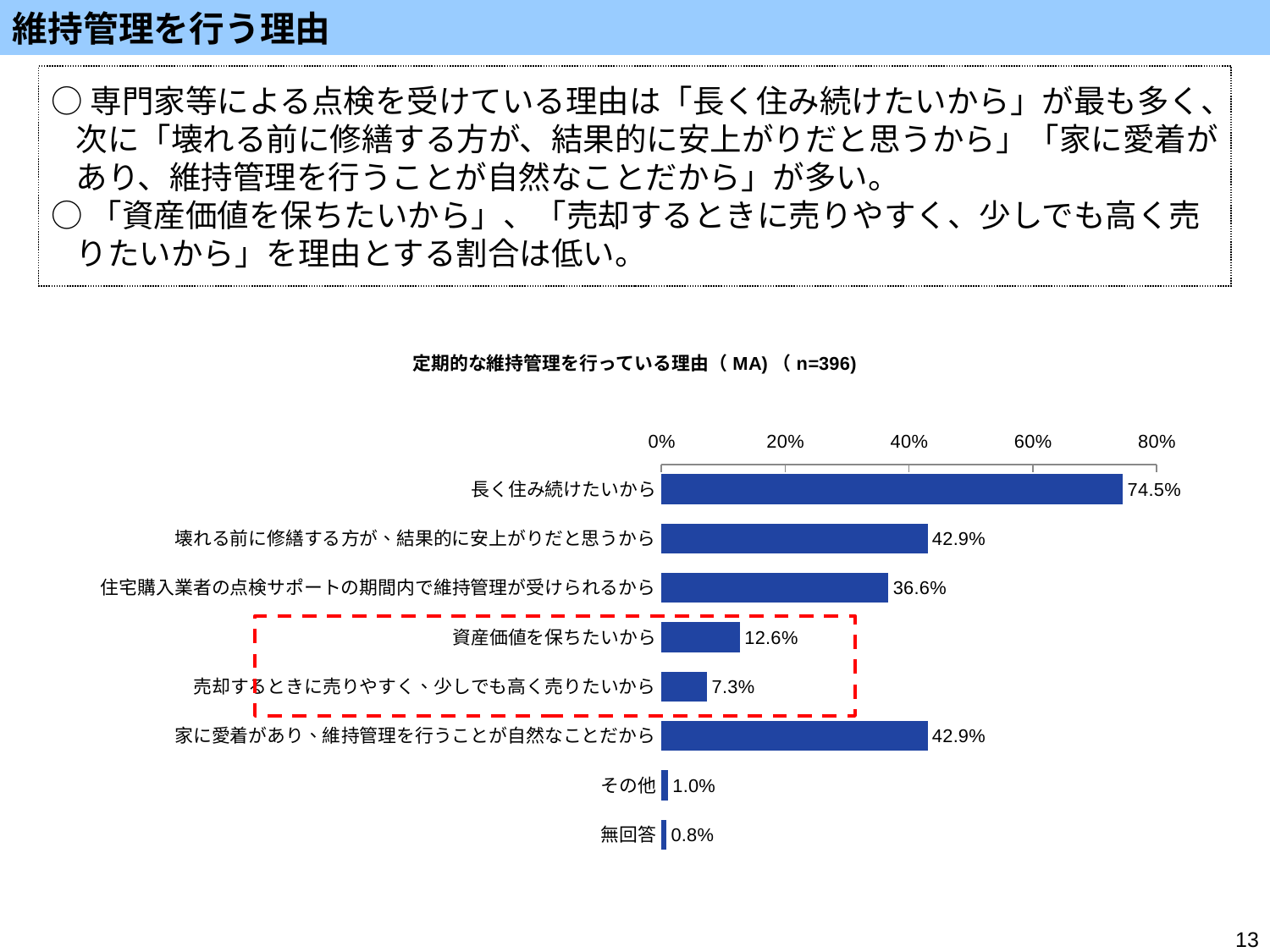

維持管理を行う理由
○専門家等による点検を受けている理由は「長く住み続けたいから」が最も多く、次に「壊れる前に修繕する方が、結果的に安上がりだと思うから」「家に愛着があり、維持管理を行うことが自然なことだから」が多い。
○「資産価値を保ちたいから」、「売却するときに売りやすく、少しでも高く売りたいから」を理由とする割合は低い。

### Chart: 定期的な維持管理を行っている理由（MA)（n=396)

| Category |  |
|---|---|
| 長く住み続けたいから | 0.7449494949494949 |
| 壊れる前に修繕する方が、結果的に安上がりだと思うから | 0.4292929292929293 |
| 住宅購入業者の点検サポートの期間内で維持管理が受けられるから | 0.3661616161616162 |
| 資産価値を保ちたいから | 0.12626262626262627 |
| 売却するときに売りやすく、少しでも高く売りたいから | 0.07323232323232323 |
| 家に愛着があり、維持管理を行うことが自然なことだから | 0.4292929292929293 |
| その他 | 0.010101010101010102 |
| 無回答 | 0.007575757575757576 |
13